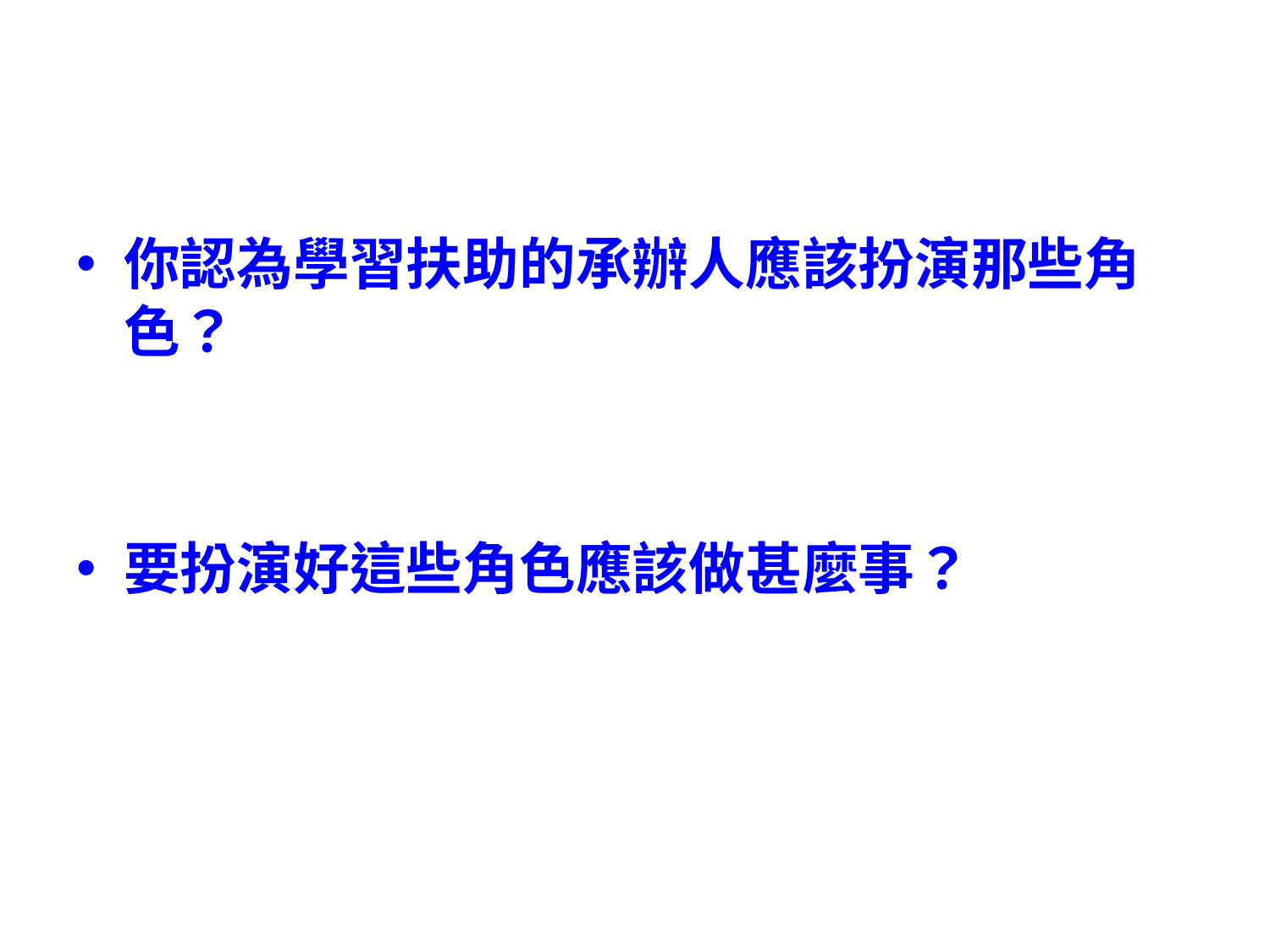

#
你認為學習扶助的承辦人應該扮演那些角色？

要扮演好這些角色應該做甚麼事？